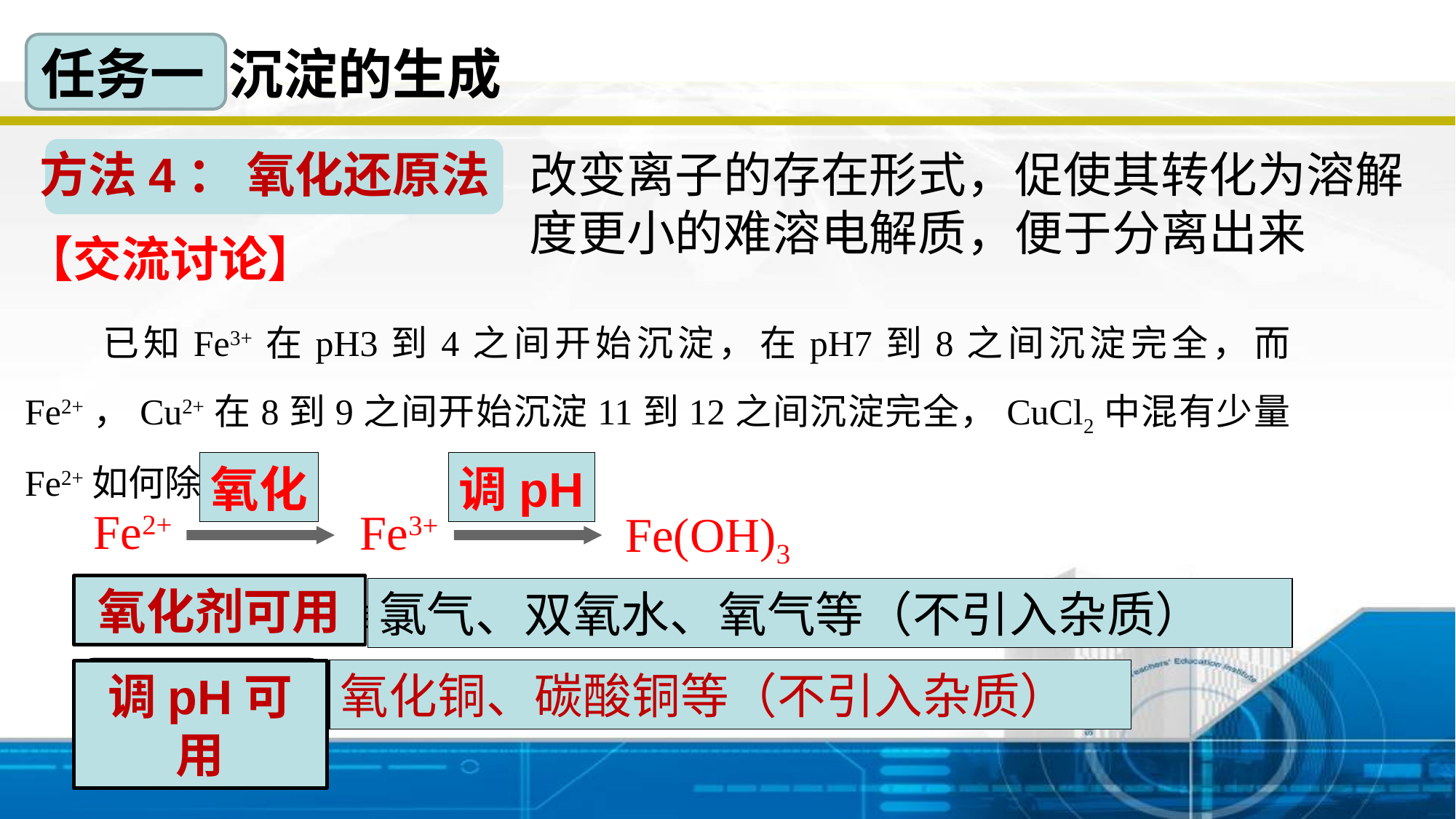

# 任务一  沉淀的生成
方法4： 氧化还原法
改变离子的存在形式，促使其转化为溶解度更小的难溶电解质，便于分离出来

【交流讨论】
     已知Fe3+在pH3到4之间开始沉淀，在pH7到8之间沉淀完全，而Fe2+，Cu2+在8到9之间开始沉淀11到12之间沉淀完全，CuCl2中混有少量Fe2+如何除去？
氧化
调pH
Fe2+
Fe3+
Fe(OH)3

氧化剂可用

氯气、双氧水、氧气等（不引入杂质）

常见氧化剂
硝酸、高锰酸钾、氯气、氧气、双氧水等

调pH可用
氧化铜、碳酸铜等（不引入杂质）

调pH
氨水、氢氧化钠、氧化铜、碳酸铜